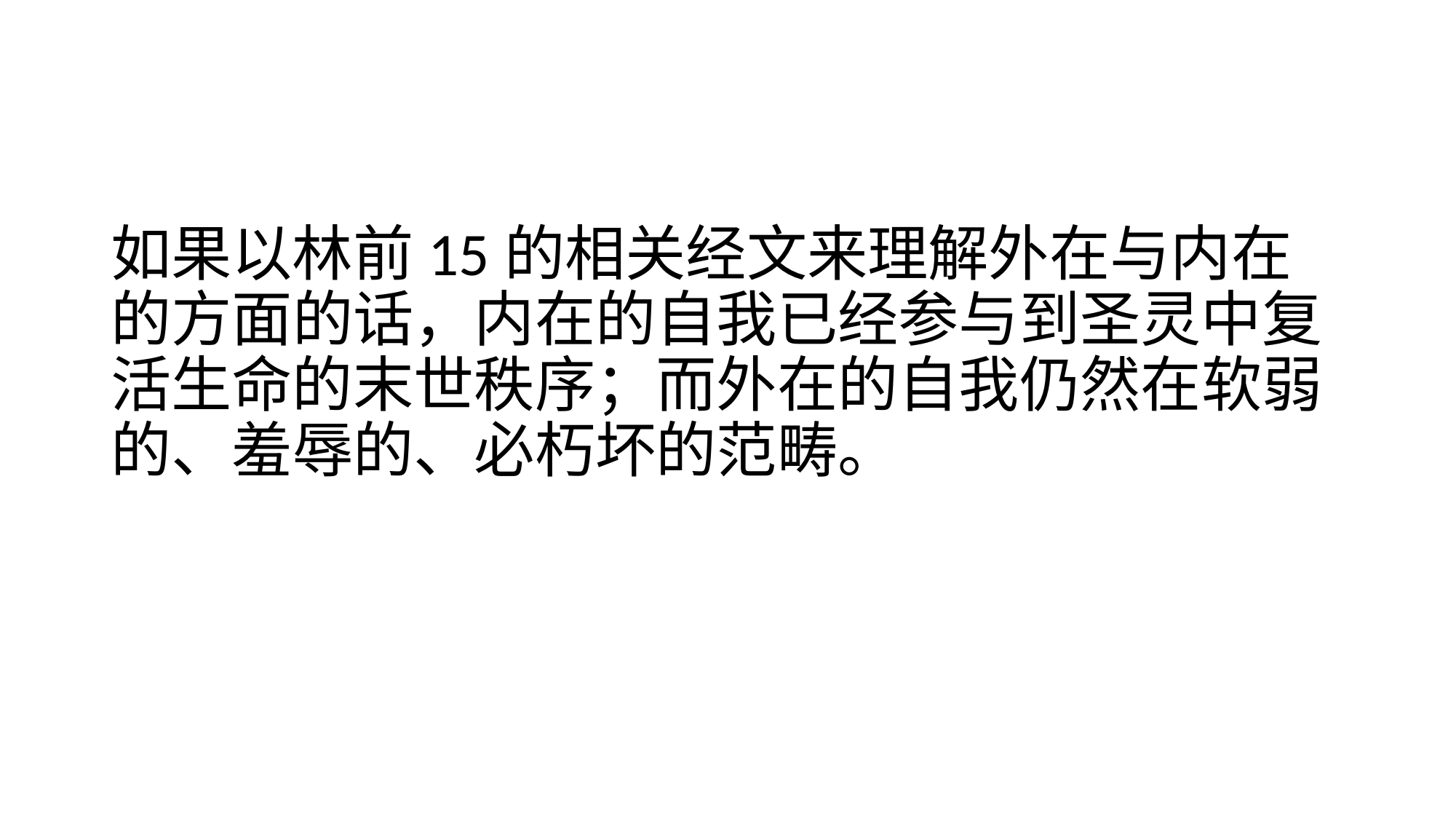

#
如果以林前15的相关经文来理解外在与内在的方面的话，内在的自我已经参与到圣灵中复活生命的末世秩序；而外在的自我仍然在软弱的、羞辱的、必朽坏的范畴。